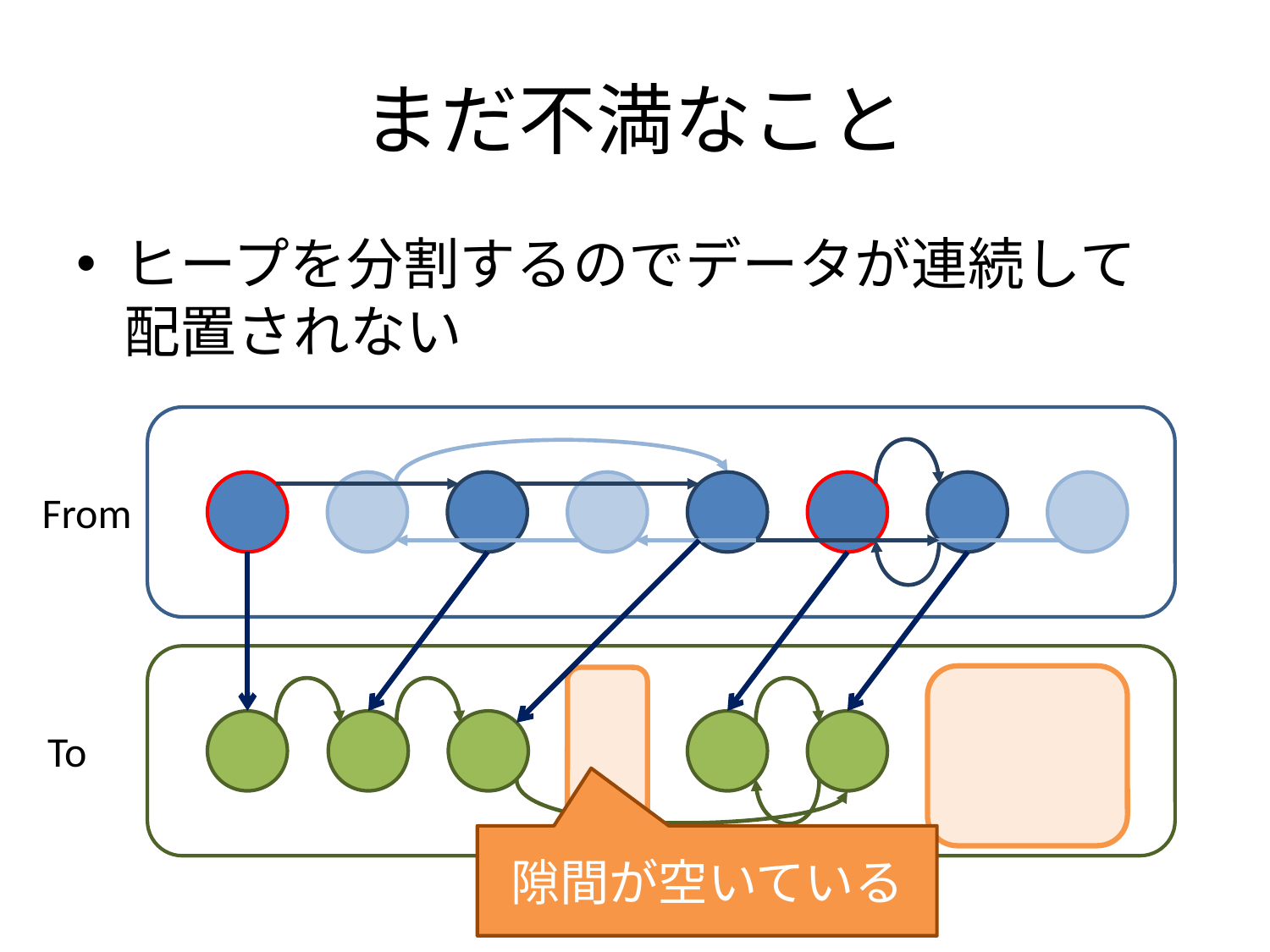

# まだ不満なこと
ヒープを分割するのでデータが連続して
配置されない

From

To
隙間が空いている